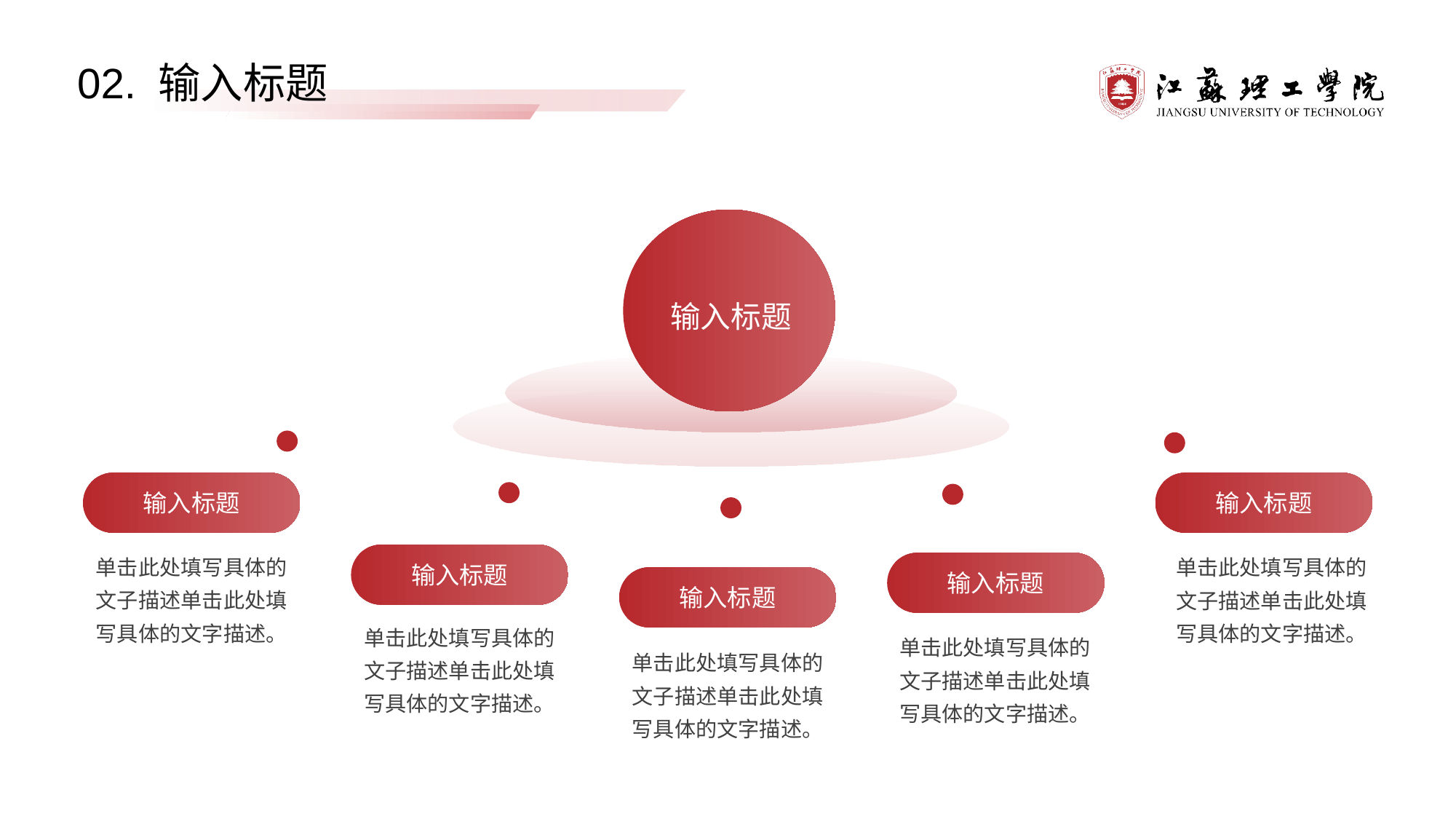

02. 输入标题

输入标题

输入标题
输入标题
输入标题
单击此处填写具体的文子描述单击此处填写具体的文字描述。

单击此处填写具体的文子描述单击此处填写具体的文字描述。
输入标题
输入标题
单击此处填写具体的文子描述单击此处填写具体的文字描述。
单击此处填写具体的文子描述单击此处填写具体的文字描述。
单击此处填写具体的文子描述单击此处填写具体的文字描述。